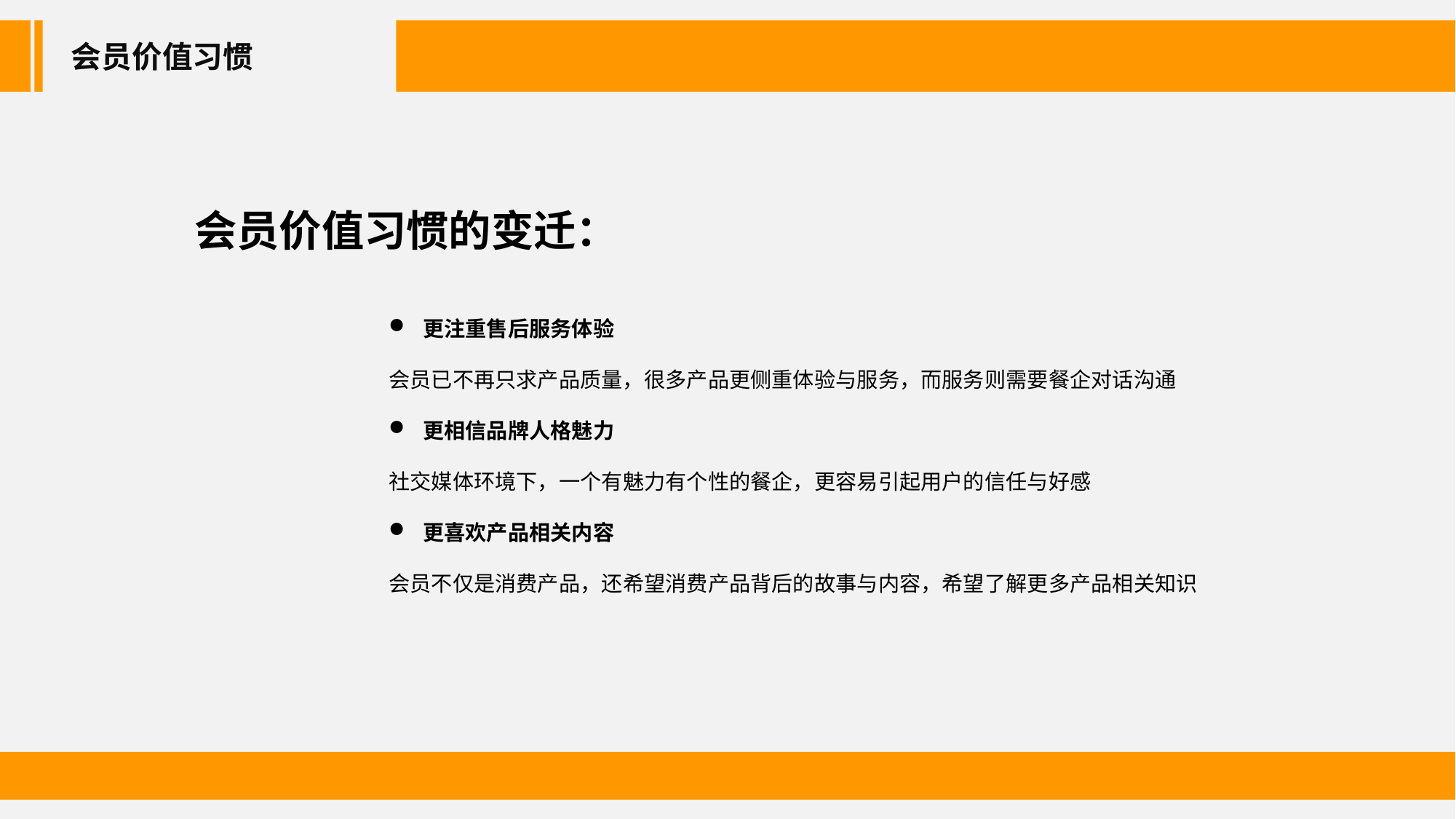

会员价值习惯
会员价值习惯的变迁：
更注重售后服务体验
会员已不再只求产品质量，很多产品更侧重体验与服务，而服务则需要餐企对话沟通
更相信品牌人格魅力
社交媒体环境下，一个有魅力有个性的餐企，更容易引起用户的信任与好感
更喜欢产品相关内容
会员不仅是消费产品，还希望消费产品背后的故事与内容，希望了解更多产品相关知识